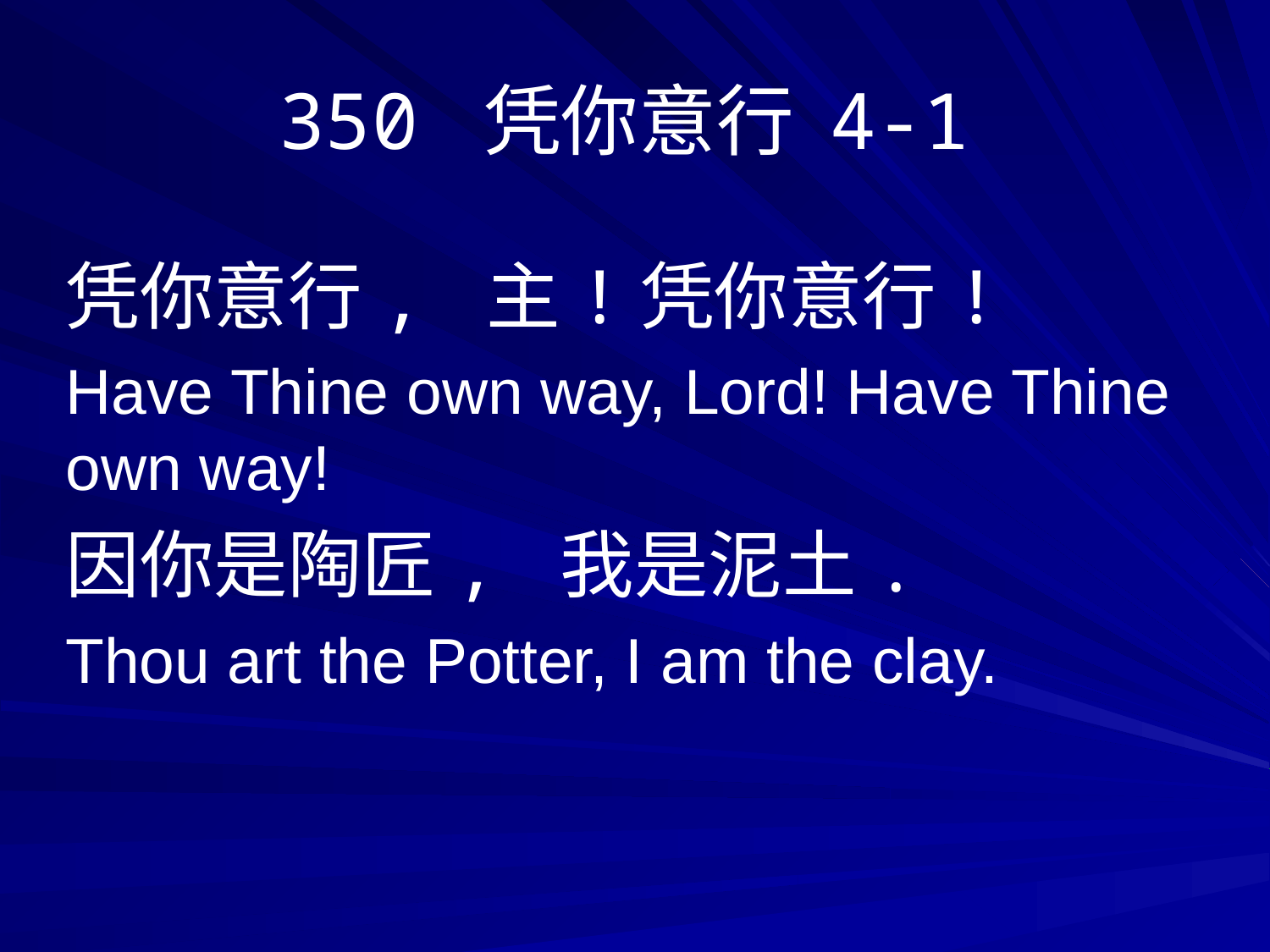

# 350 凭你意行 4-1
凭你意行, 主!凭你意行!
Have Thine own way, Lord! Have Thine own way!
因你是陶匠, 我是泥土.
Thou art the Potter, I am the clay.